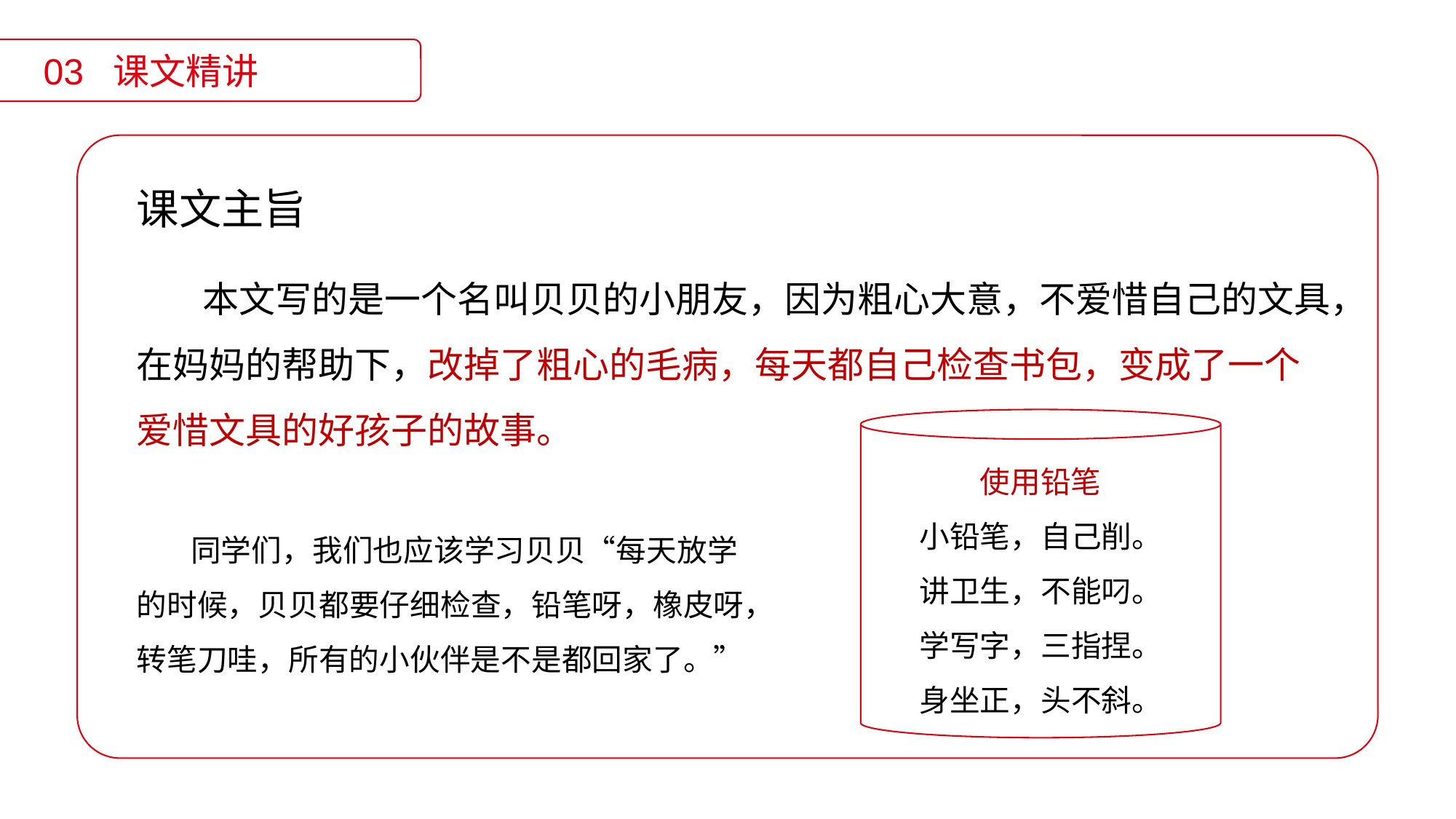

03  课文精讲

课文主旨
       本文写的是一个名叫贝贝的小朋友，因为粗心大意，不爱惜自己的文具，在妈妈的帮助下，改掉了粗心的毛病，每天都自己检查书包，变成了一个爱惜文具的好孩子的故事。
使用铅笔
小铅笔，自己削。
讲卫生，不能叼。
学写字，三指捏。
身坐正，头不斜。
       同学们，我们也应该学习贝贝“每天放学的时候，贝贝都要仔细检查，铅笔呀，橡皮呀，转笔刀哇，所有的小伙伴是不是都回家了。”